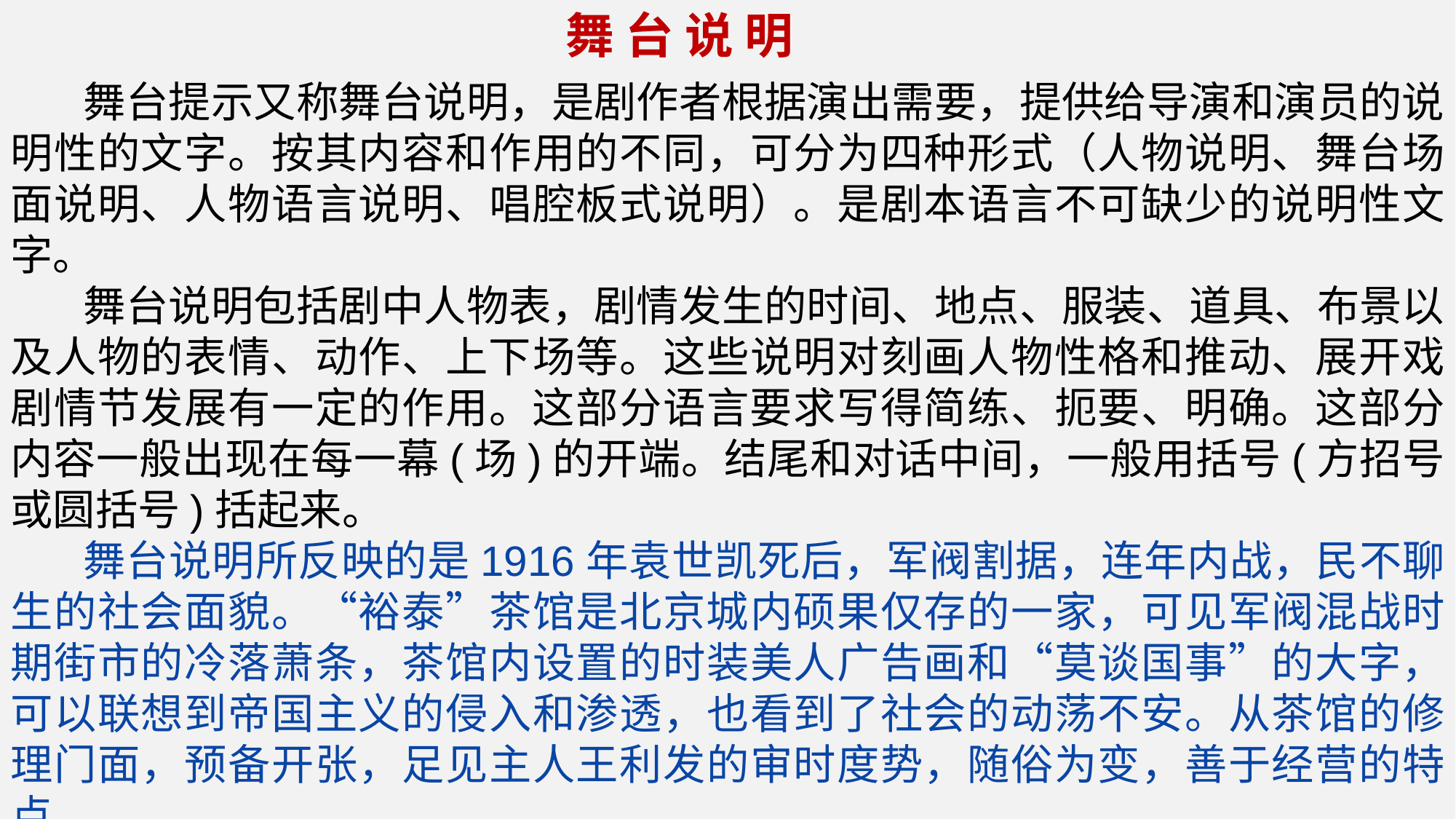

舞 台 说 明
舞台提示又称舞台说明，是剧作者根据演出需要，提供给导演和演员的说明性的文字。按其内容和作用的不同，可分为四种形式（人物说明、舞台场面说明、人物语言说明、唱腔板式说明）。是剧本语言不可缺少的说明性文字。
舞台说明包括剧中人物表，剧情发生的时间、地点、服装、道具、布景以及人物的表情、动作、上下场等。这些说明对刻画人物性格和推动、展开戏剧情节发展有一定的作用。这部分语言要求写得简练、扼要、明确。这部分内容一般出现在每一幕(场)的开端。结尾和对话中间，一般用括号(方招号或圆括号)括起来。
舞台说明所反映的是1916年袁世凯死后，军阀割据，连年内战，民不聊生的社会面貌。“裕泰”茶馆是北京城内硕果仅存的一家，可见军阀混战时期街市的冷落萧条，茶馆内设置的时装美人广告画和“莫谈国事”的大字，可以联想到帝国主义的侵入和渗透，也看到了社会的动荡不安。从茶馆的修理门面，预备开张，足见主人王利发的审时度势，随俗为变，善于经营的特点。